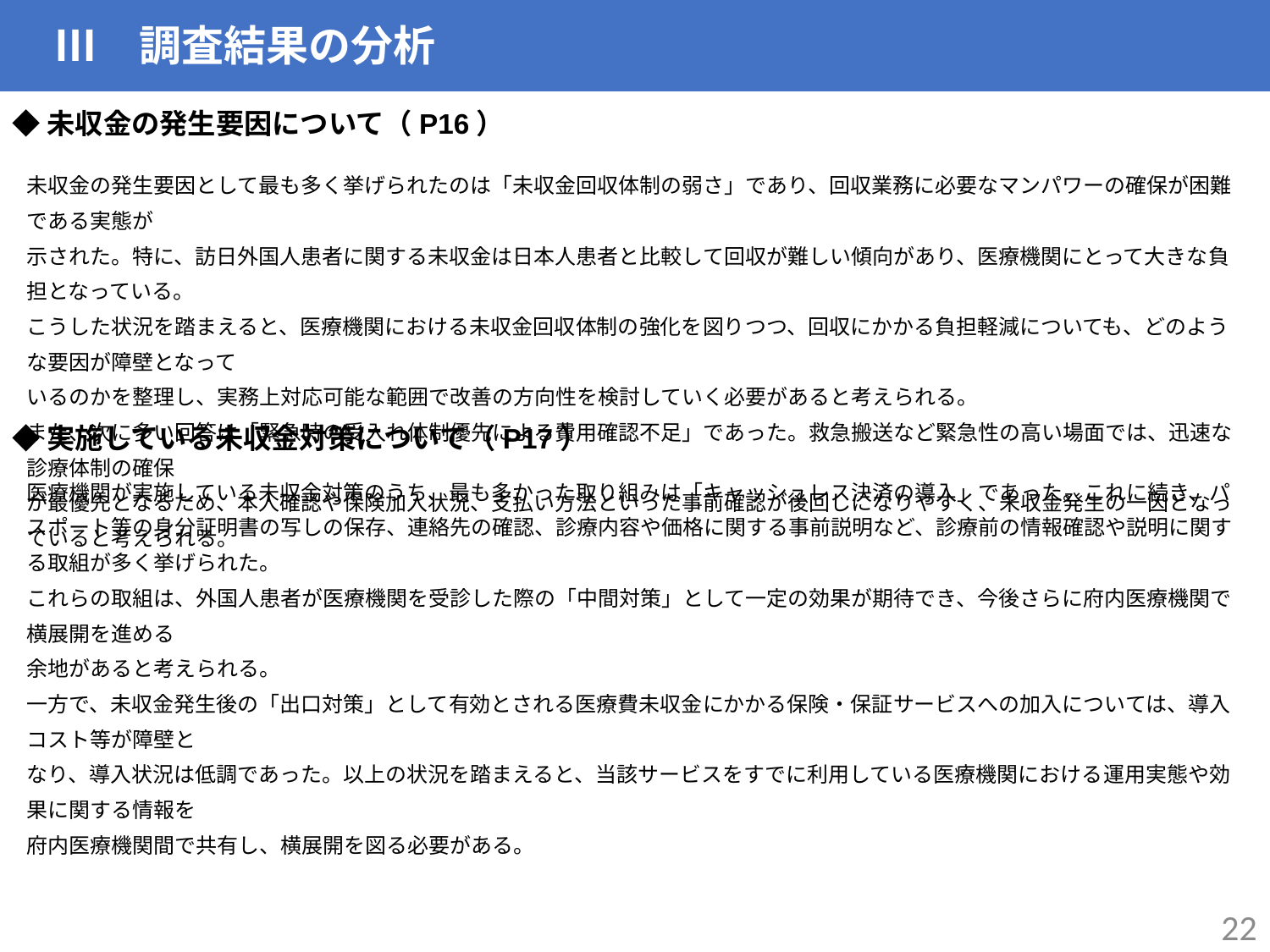

Ⅲ　調査結果の分析
◆未収金の発生要因について（P16）

未収金の発生要因として最も多く挙げられたのは「未収金回収体制の弱さ」であり、回収業務に必要なマンパワーの確保が困難である実態が
示された。特に、訪日外国人患者に関する未収金は日本人患者と比較して回収が難しい傾向があり、医療機関にとって大きな負担となっている。
こうした状況を踏まえると、医療機関における未収金回収体制の強化を図りつつ、回収にかかる負担軽減についても、どのような要因が障壁となって
いるのかを整理し、実務上対応可能な範囲で改善の方向性を検討していく必要があると考えられる。
また、次に多い回答は「緊急時の受入れ体制優先による費用確認不足」であった。救急搬送など緊急性の高い場面では、迅速な診療体制の確保
が最優先となるため、本人確認や保険加入状況、支払い方法といった事前確認が後回しになりやすく、未収金発生の一因となっていると考えられる。
◆実施している未収金対策について（P17）
医療機関が実施している未収金対策のうち、最も多かった取り組みは「キャッシュレス決済の導入」であった。これに続き、パスポート等の身分証明書の写しの保存、連絡先の確認、診療内容や価格に関する事前説明など、診療前の情報確認や説明に関する取組が多く挙げられた。
これらの取組は、外国人患者が医療機関を受診した際の「中間対策」として一定の効果が期待でき、今後さらに府内医療機関で横展開を進める
余地があると考えられる。
一方で、未収金発生後の「出口対策」として有効とされる医療費未収金にかかる保険・保証サービスへの加入については、導入コスト等が障壁と
なり、導入状況は低調であった。以上の状況を踏まえると、当該サービスをすでに利用している医療機関における運用実態や効果に関する情報を
府内医療機関間で共有し、横展開を図る必要がある。
22